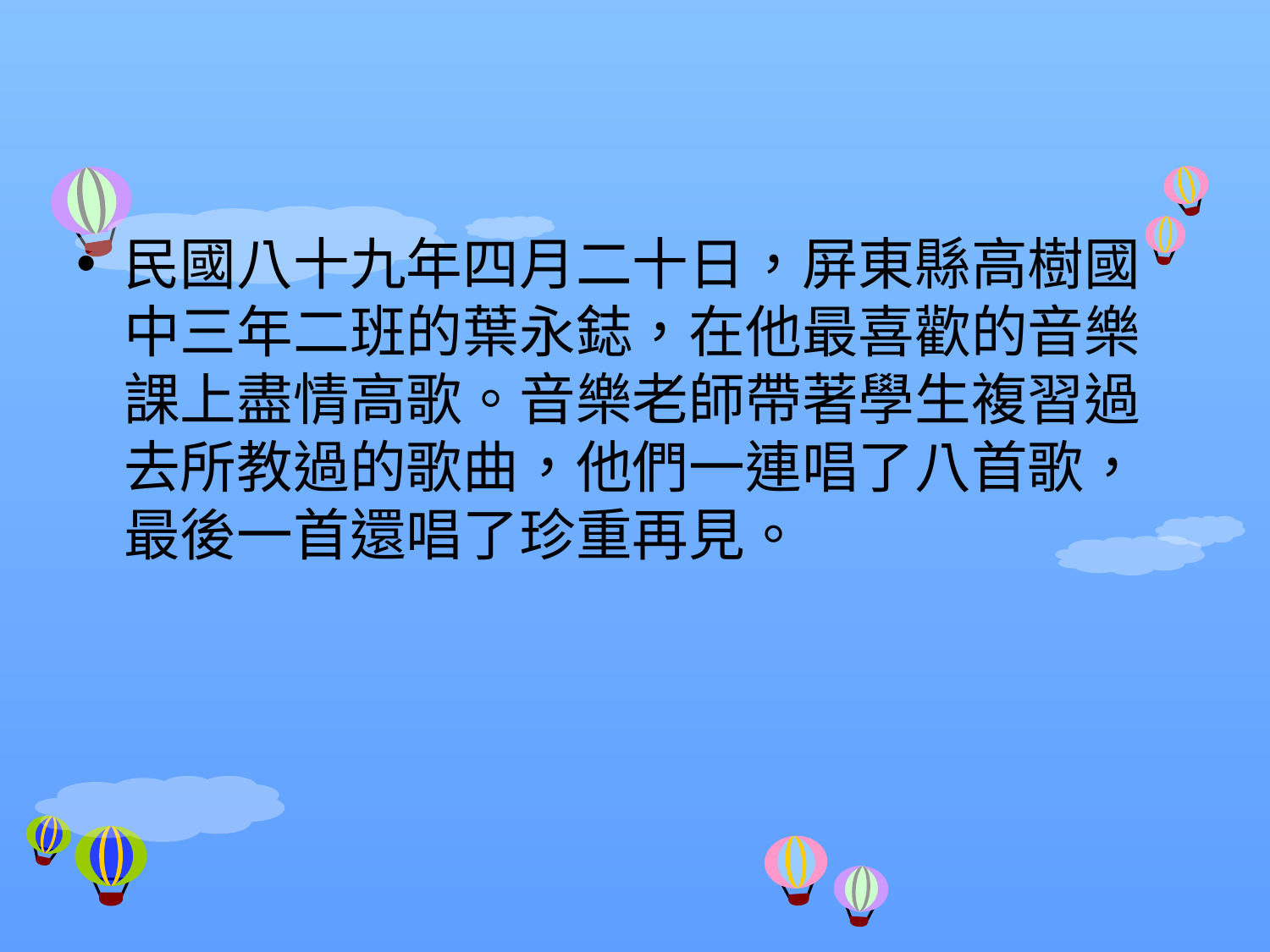

#
民國八十九年四月二十日，屏東縣高樹國中三年二班的葉永鋕，在他最喜歡的音樂課上盡情高歌。音樂老師帶著學生複習過去所教過的歌曲，他們一連唱了八首歌，最後一首還唱了珍重再見。